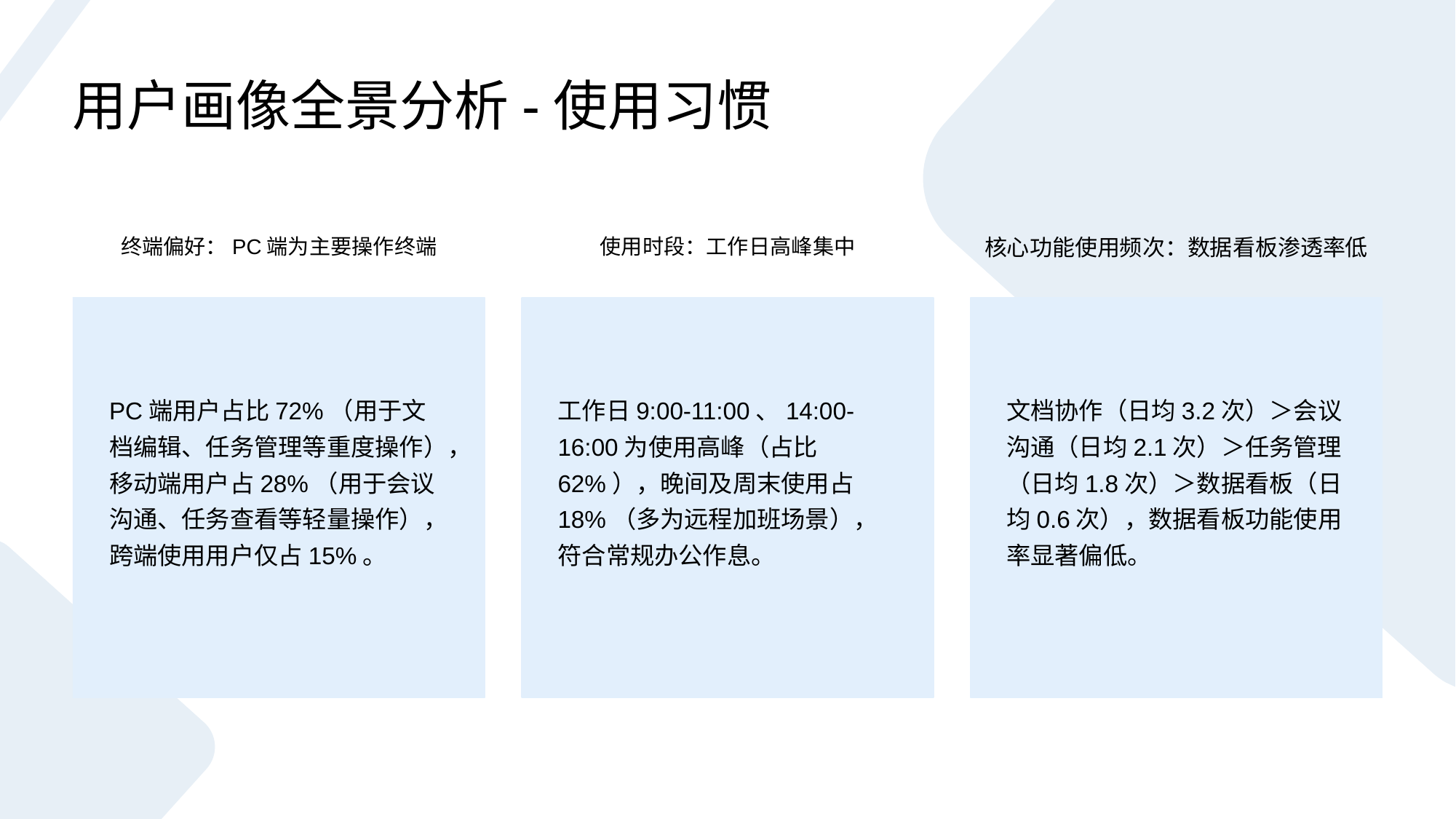

用户画像全景分析-使用习惯
终端偏好：PC端为主要操作终端
使用时段：工作日高峰集中
核心功能使用频次：数据看板渗透率低

PC端用户占比72%（用于文档编辑、任务管理等重度操作），移动端用户占28%（用于会议沟通、任务查看等轻量操作），跨端使用用户仅占15%。
工作日9:00-11:00、14:00-16:00为使用高峰（占比62%），晚间及周末使用占18%（多为远程加班场景），符合常规办公作息。
文档协作（日均3.2次）＞会议沟通（日均2.1次）＞任务管理（日均1.8次）＞数据看板（日均0.6次），数据看板功能使用率显著偏低。